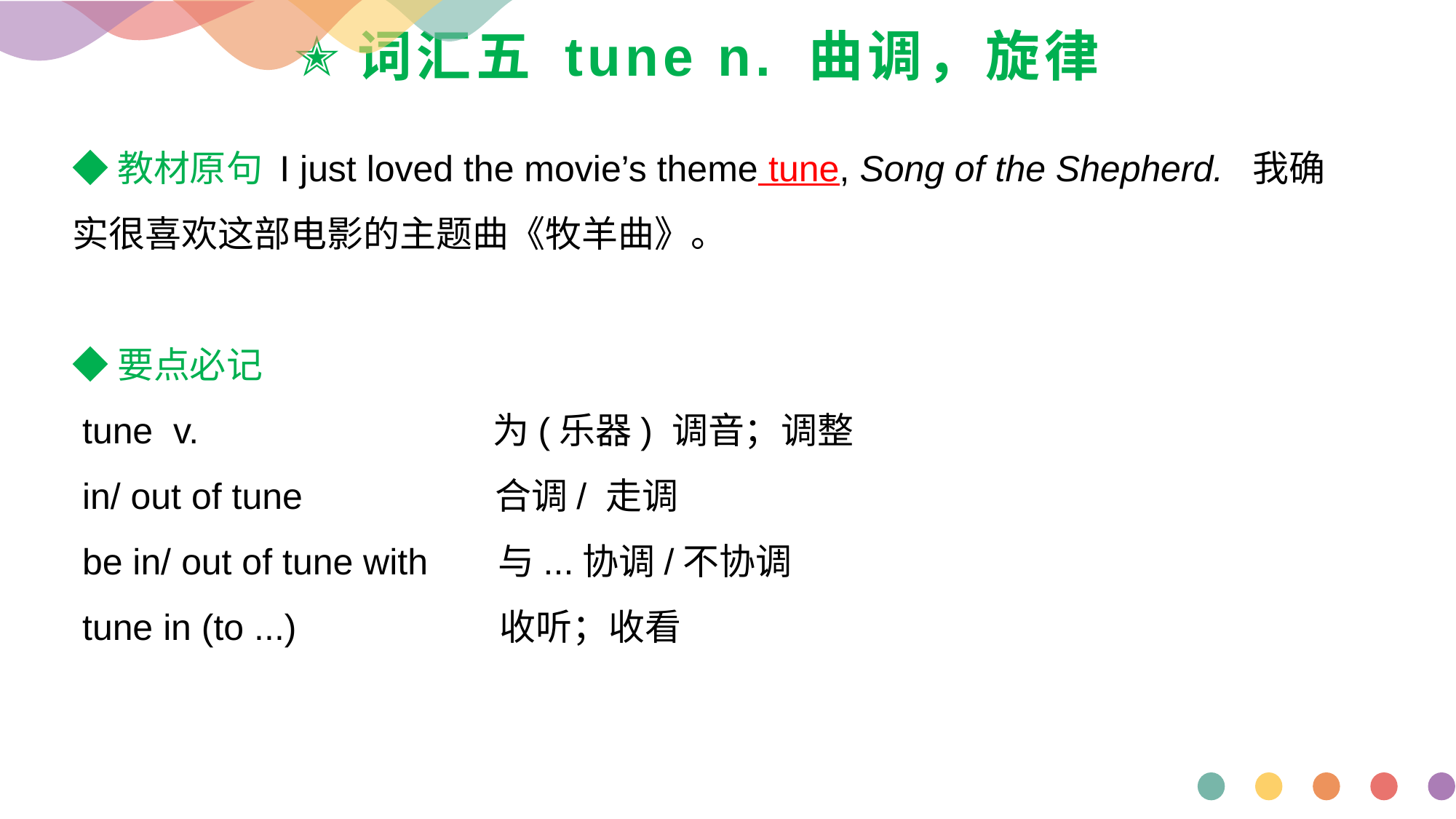

# ✭词汇五 tune n. 曲调，旋律
◆教材原句 I just loved the movie’s theme tune, Song of the Shepherd.  我确实很喜欢这部电影的主题曲《牧羊曲》。

◆要点必记
 tune  v.                            为(乐器) 调音；调整
 in/ out of tune                  合调/ 走调
 be in/ out of tune with      与...协调/不协调
 tune in (to ...)                   收听；收看